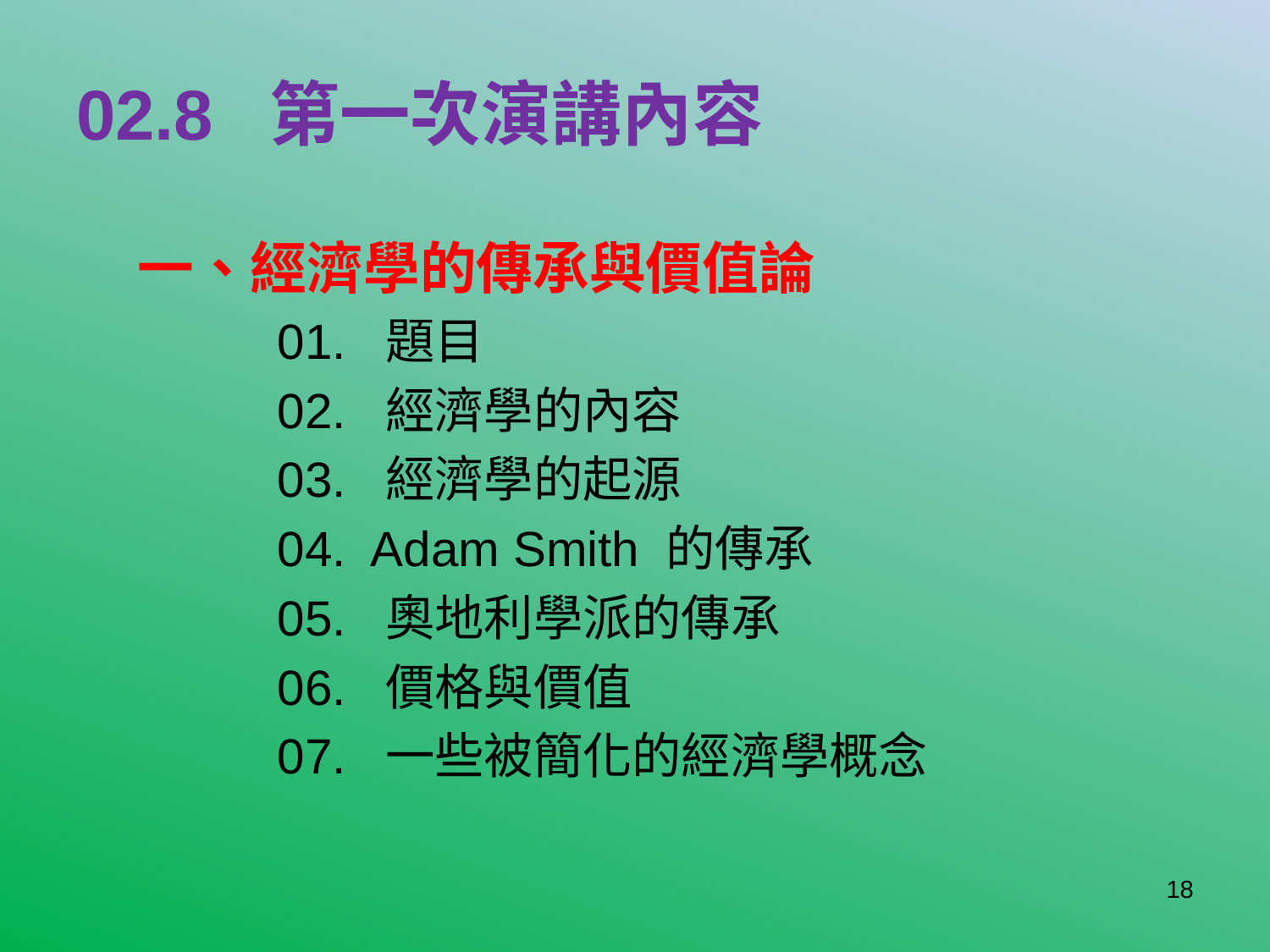

# 02.8  第一次演講內容
一、經濟學的傳承與價值論
01.  題目
02.  經濟學的內容
03.  經濟學的起源
04.  Adam Smith 的傳承
05.  奧地利學派的傳承
06.  價格與價值
07.  一些被簡化的經濟學概念
18